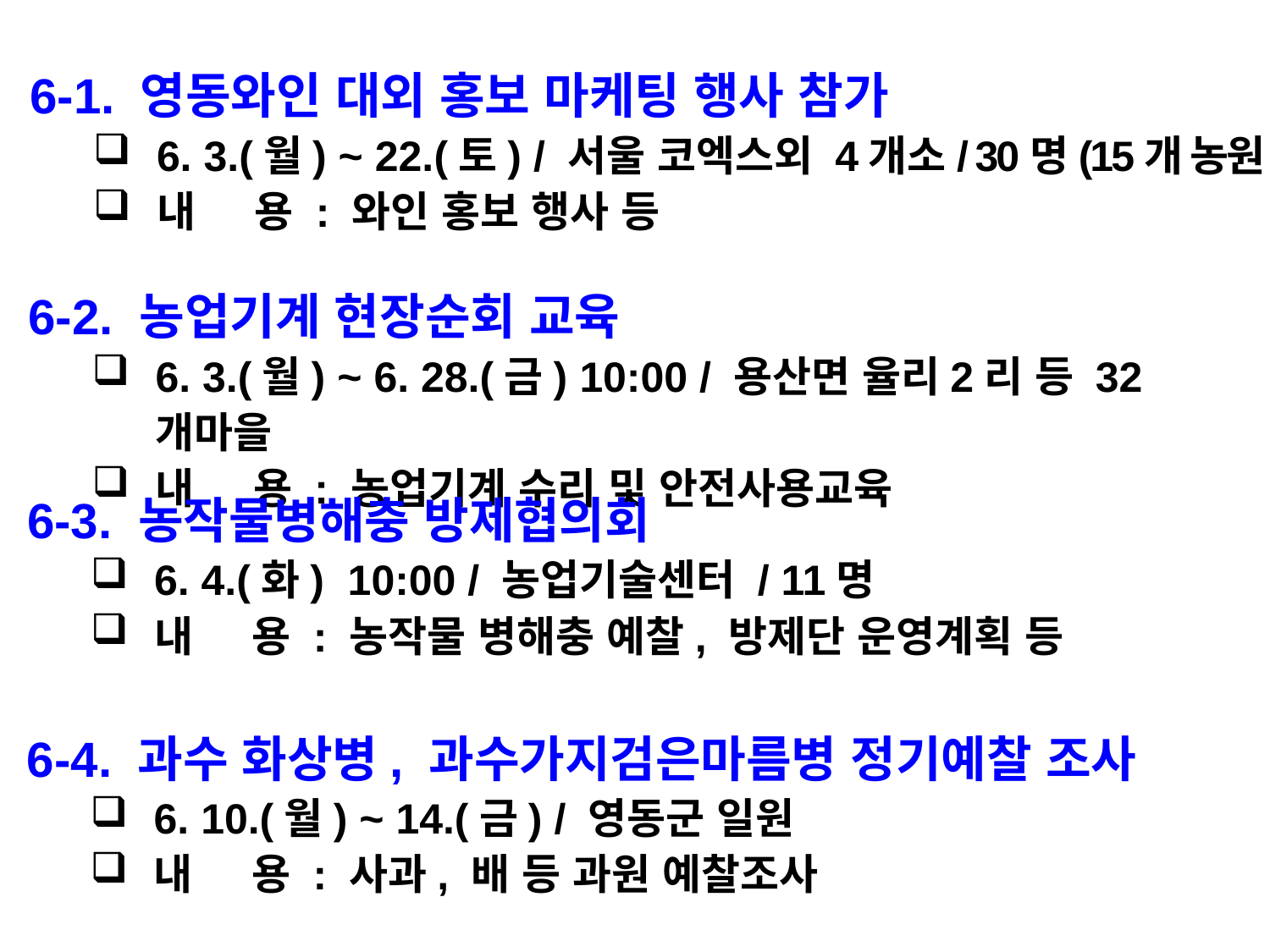

6-1. 영동와인 대외 홍보 마케팅 행사 참가
6. 3.(월) ~ 22.(토) / 서울 코엑스외 4개소/ 30명(15개 농원)
내     용 : 와인 홍보 행사 등
6-2. 농업기계 현장순회 교육
6. 3.(월) ~ 6. 28.(금) 10:00 / 용산면 율리2리 등 32개마을
내     용 : 농업기계 수리 및 안전사용교육

6-3. 농작물병해충 방제협의회
6. 4.(화)  10:00 / 농업기술센터 / 11명
내     용 : 농작물 병해충 예찰, 방제단 운영계획 등
6-4. 과수 화상병, 과수가지검은마름병 정기예찰 조사
6. 10.(월) ~ 14.(금) / 영동군 일원
내     용 : 사과, 배 등 과원 예찰조사